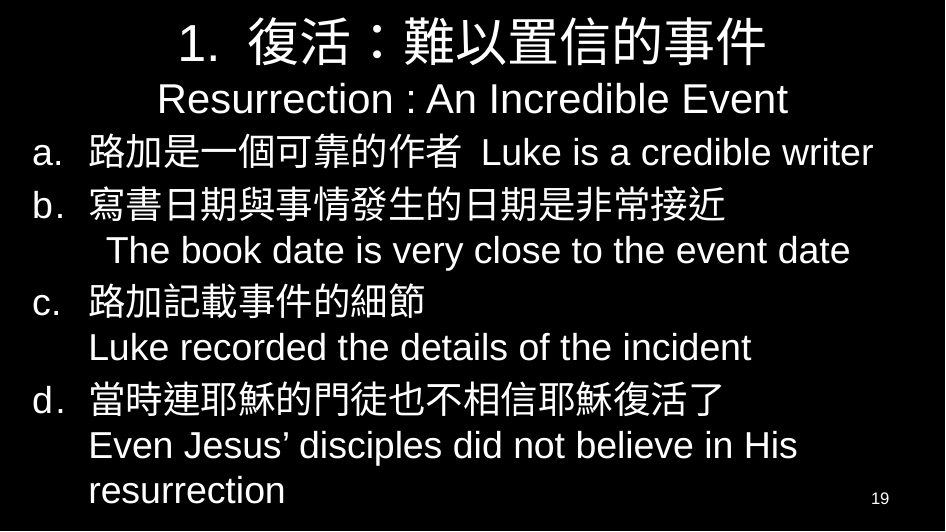

# 1. 復活：難以置信的事件 Resurrection : An Incredible Event
路加是一個可靠的作者 Luke is a credible writer
寫書日期與事情發生的日期是非常接近
 The book date is very close to the event date
路加記載事件的細節
Luke recorded the details of the incident
當時連耶穌的門徒也不相信耶穌復活了
Even Jesus’ disciples did not believe in His resurrection
19